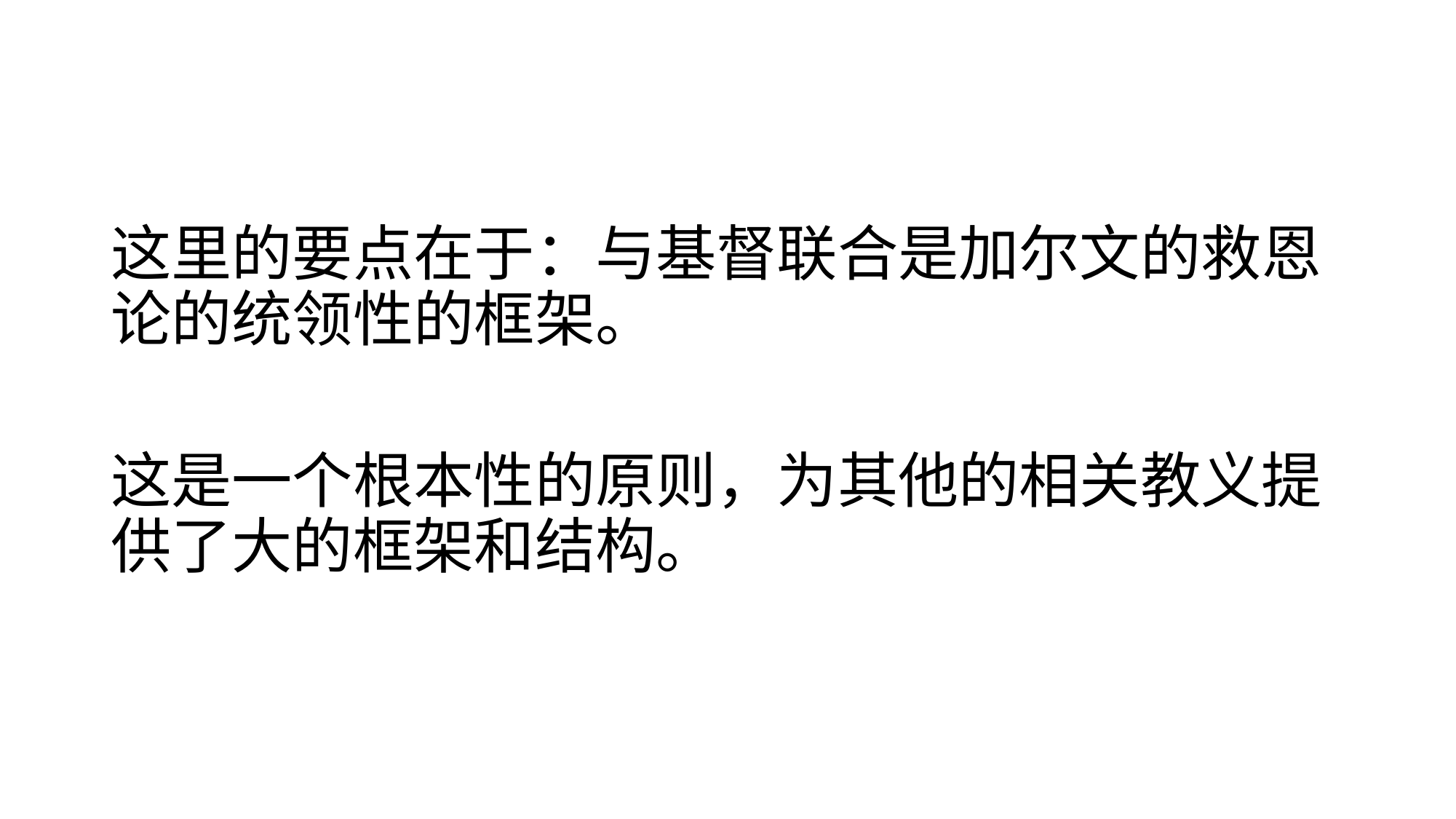

#
这里的要点在于：与基督联合是加尔文的救恩论的统领性的框架。

这是一个根本性的原则，为其他的相关教义提供了大的框架和结构。